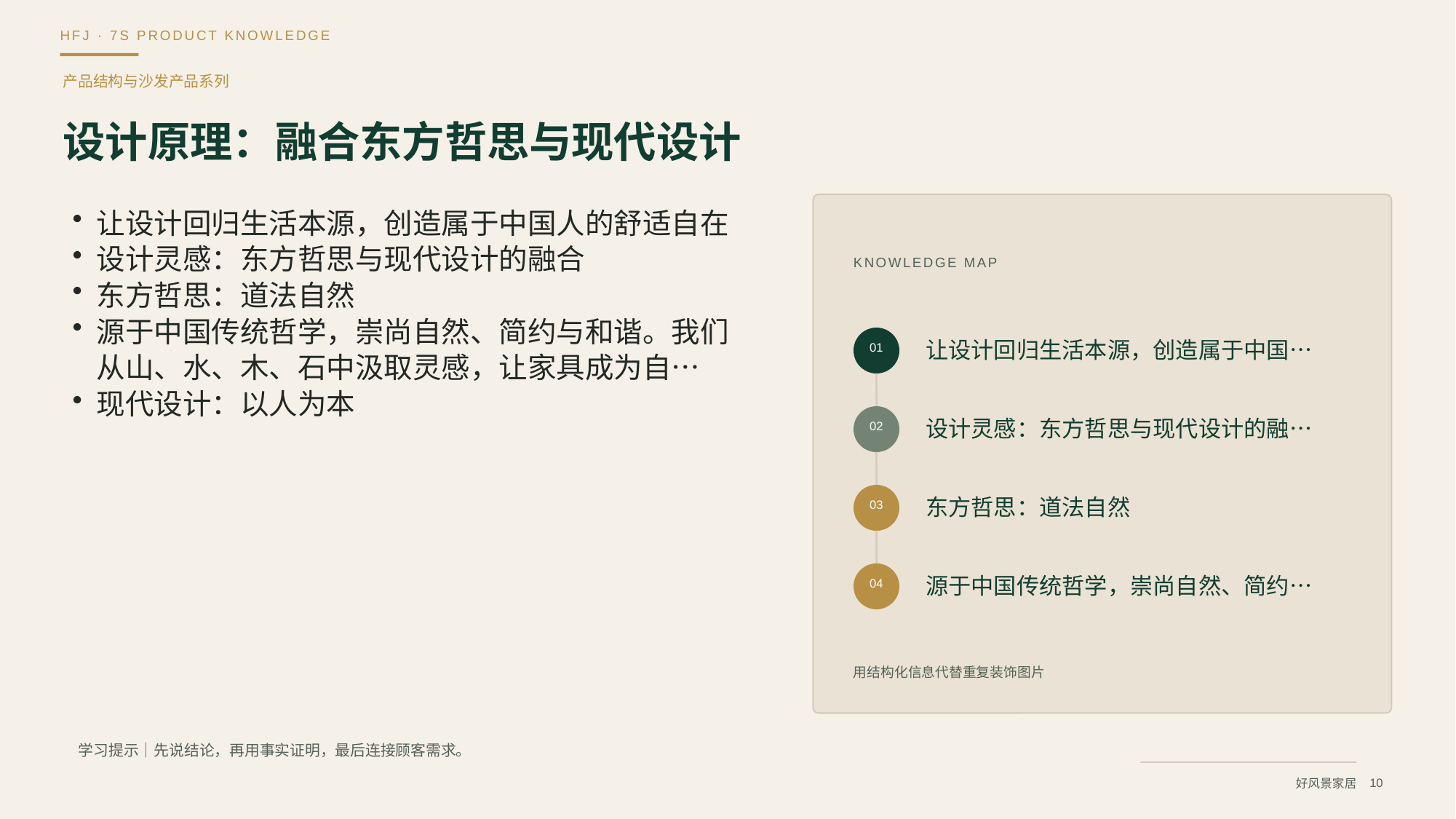

产品结构与沙发产品系列
设计原理：融合东方哲思与现代设计
让设计回归生活本源，创造属于中国人的舒适自在
设计灵感：东方哲思与现代设计的融合
东方哲思：道法自然
源于中国传统哲学，崇尚自然、简约与和谐。我们从山、水、木、石中汲取灵感，让家具成为自…
现代设计：以人为本

KNOWLEDGE MAP

让设计回归生活本源，创造属于中国…
01

设计灵感：东方哲思与现代设计的融…
02

东方哲思：道法自然
03

源于中国传统哲学，崇尚自然、简约…
04
用结构化信息代替重复装饰图片
学习提示｜先说结论，再用事实证明，最后连接顾客需求。
10